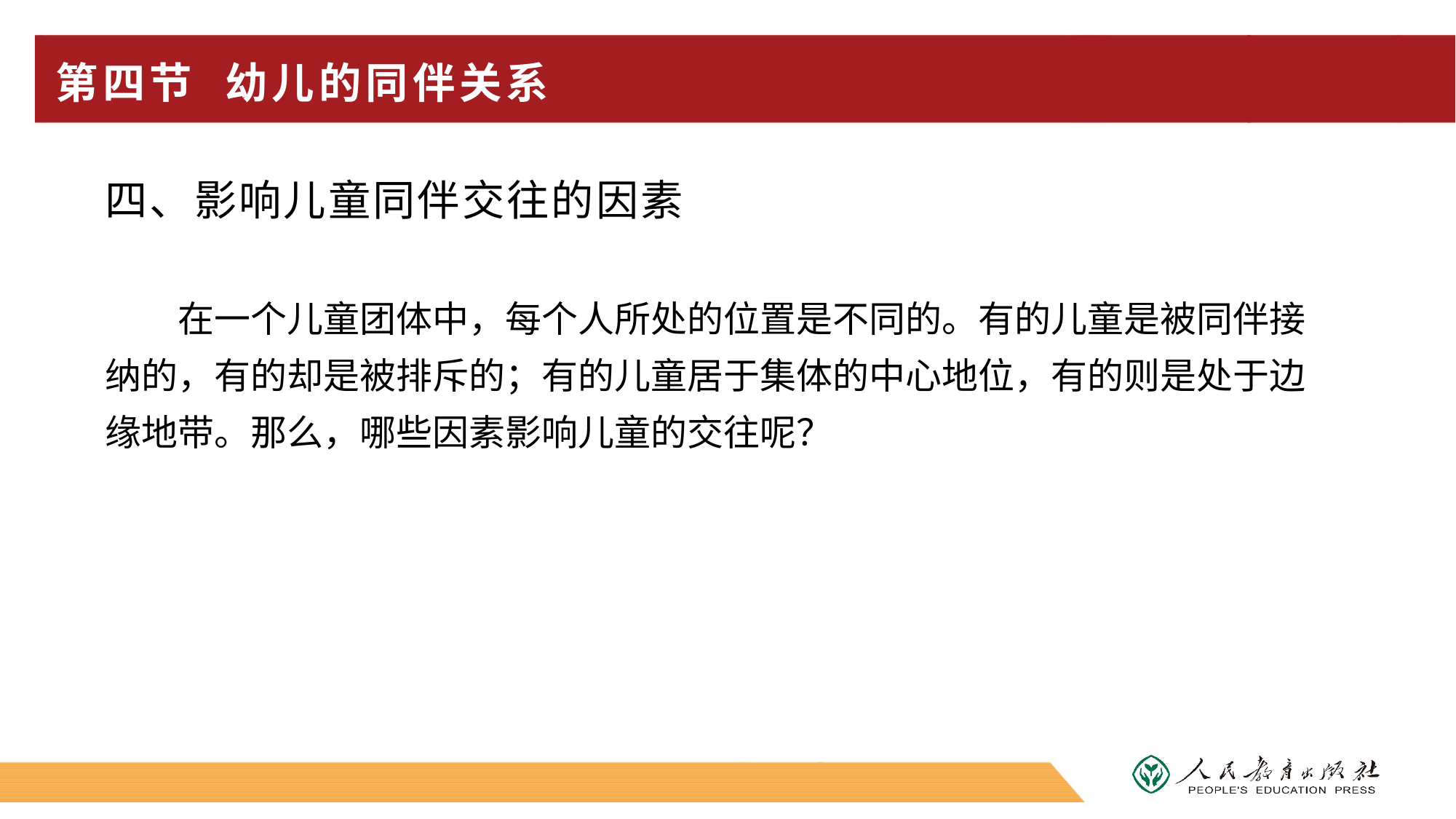

# 第四节  幼儿的同伴关系
四、影响儿童同伴交往的因素
在一个儿童团体中，每个人所处的位置是不同的。有的儿童是被同伴接纳的，有的却是被排斥的；有的儿童居于集体的中心地位，有的则是处于边缘地带。那么，哪些因素影响儿童的交往呢？